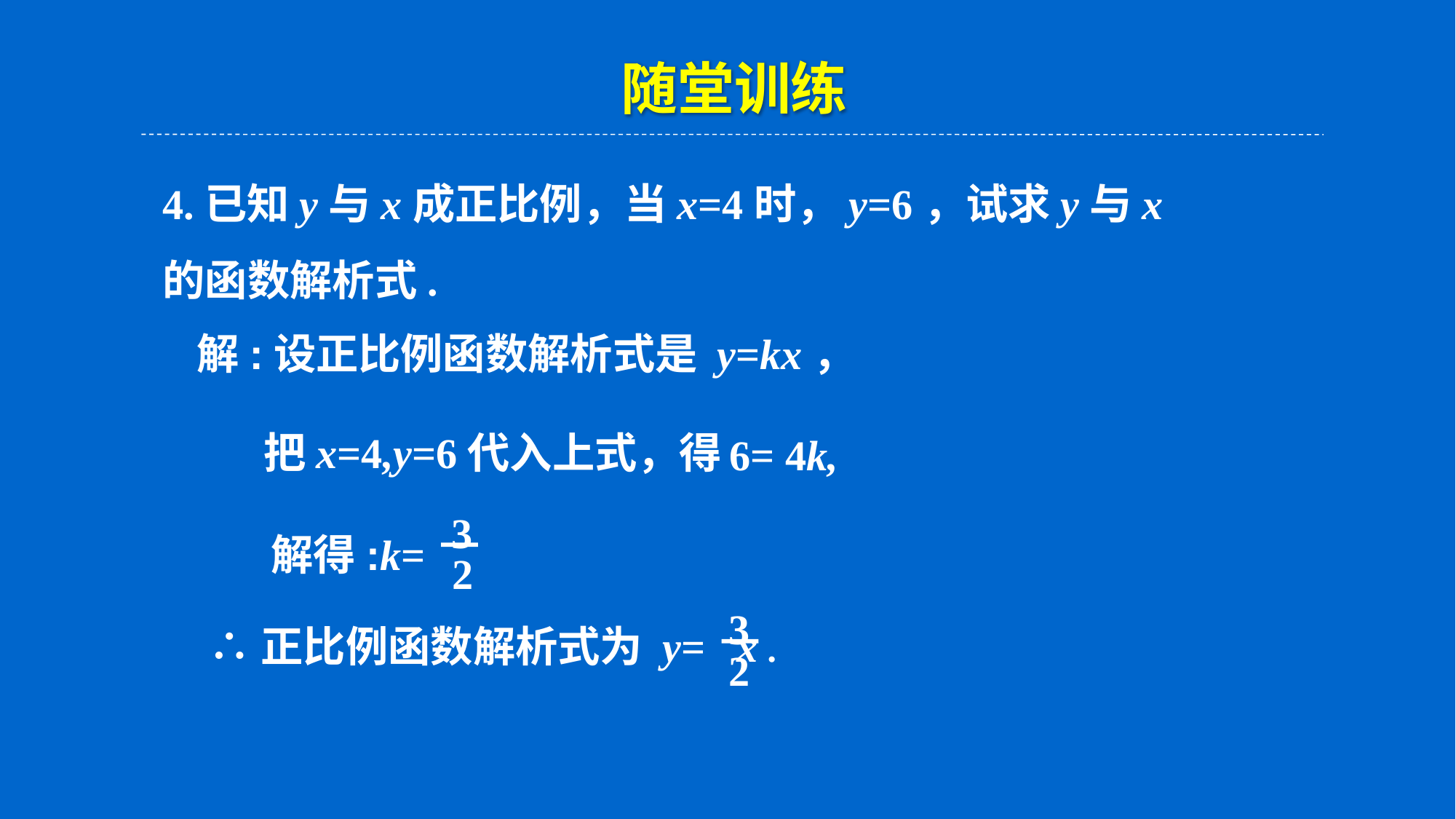

随堂训练
4.已知y与x成正比例，当x=4时，y=6，试求y与x的函数解析式.
解:设正比例函数解析式是 y=kx，
把x=4,y=6代入上式，得
6= 4k,
3
解得:k=
2

3
                    ∴正比例函数解析式为 y=   x .
2